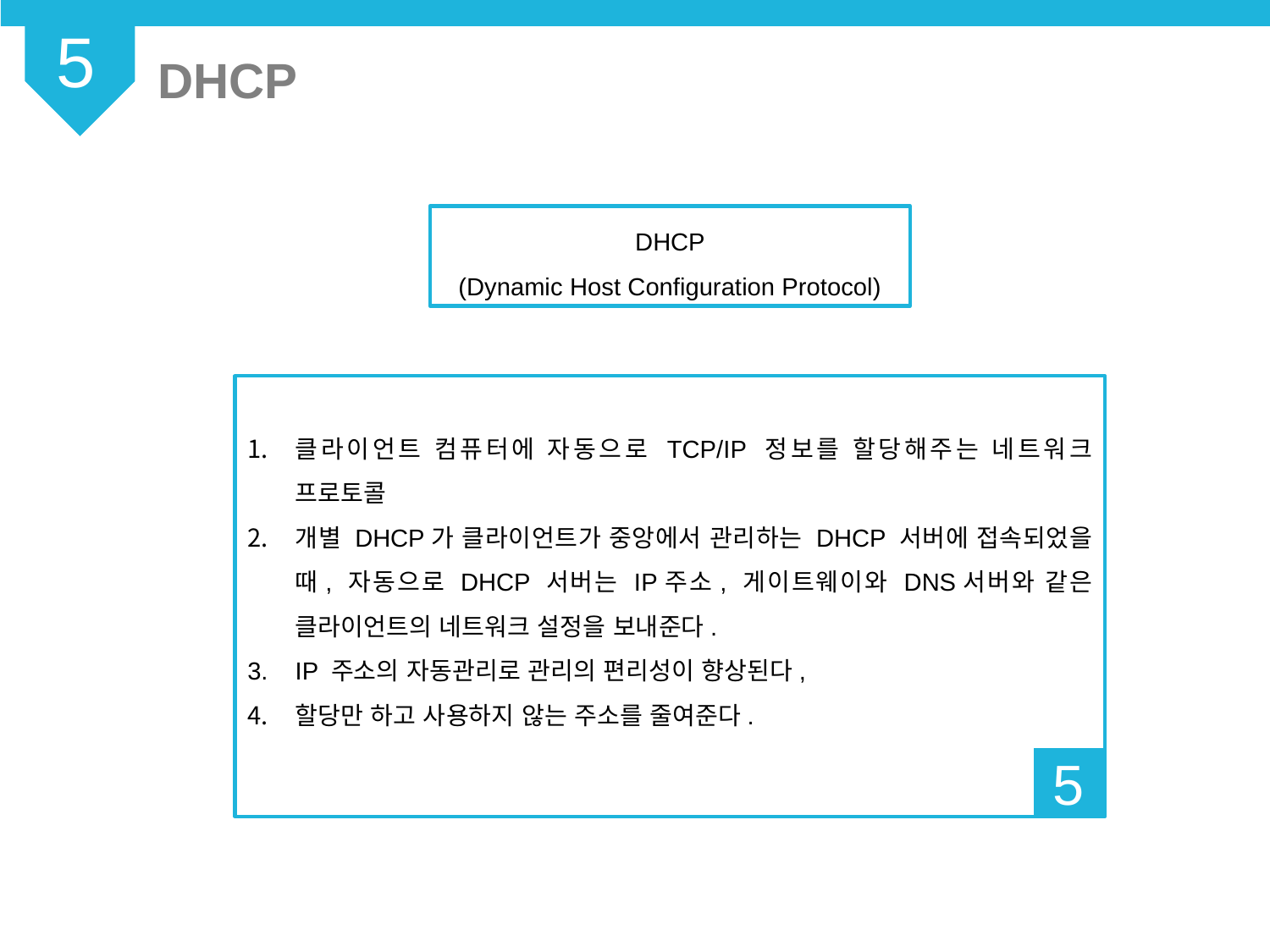

5

DHCP
DHCP
(Dynamic Host Configuration Protocol)
클라이언트 컴퓨터에 자동으로 TCP/IP 정보를 할당해주는 네트워크 프로토콜
개별 DHCP가 클라이언트가 중앙에서 관리하는 DHCP 서버에 접속되었을 때, 자동으로 DHCP 서버는 IP주소, 게이트웨이와 DNS서버와 같은 클라이언트의 네트워크 설정을 보내준다.
IP 주소의 자동관리로 관리의 편리성이 향상된다,
할당만 하고 사용하지 않는 주소를 줄여준다.

5